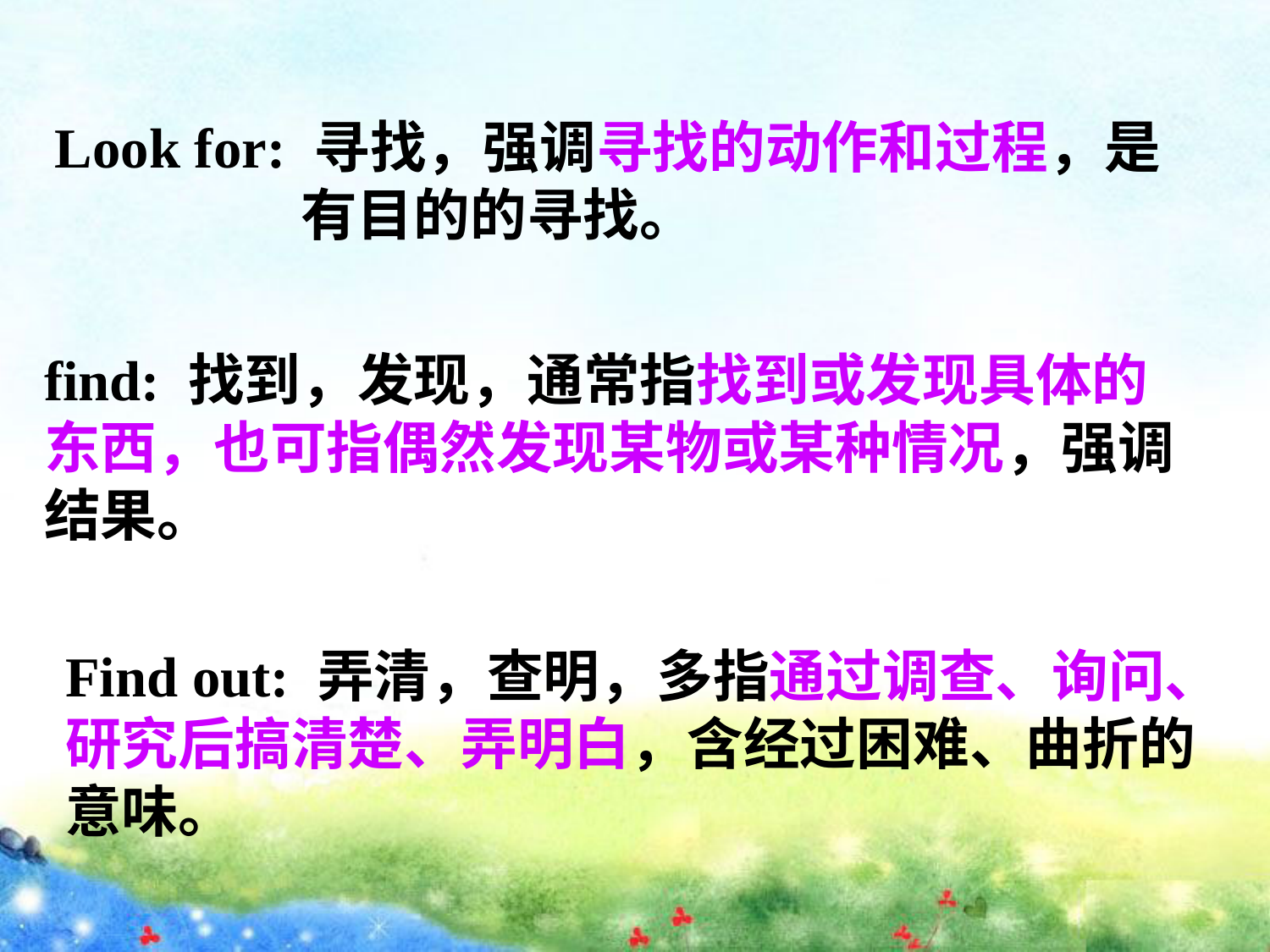

Look for: 寻找，强调寻找的动作和过程，是
                  有目的的寻找。
find: 找到，发现，通常指找到或发现具体的东西，也可指偶然发现某物或某种情况，强调结果。
Find out: 弄清，查明，多指通过调查、询问、研究后搞清楚、弄明白，含经过困难、曲折的意味。